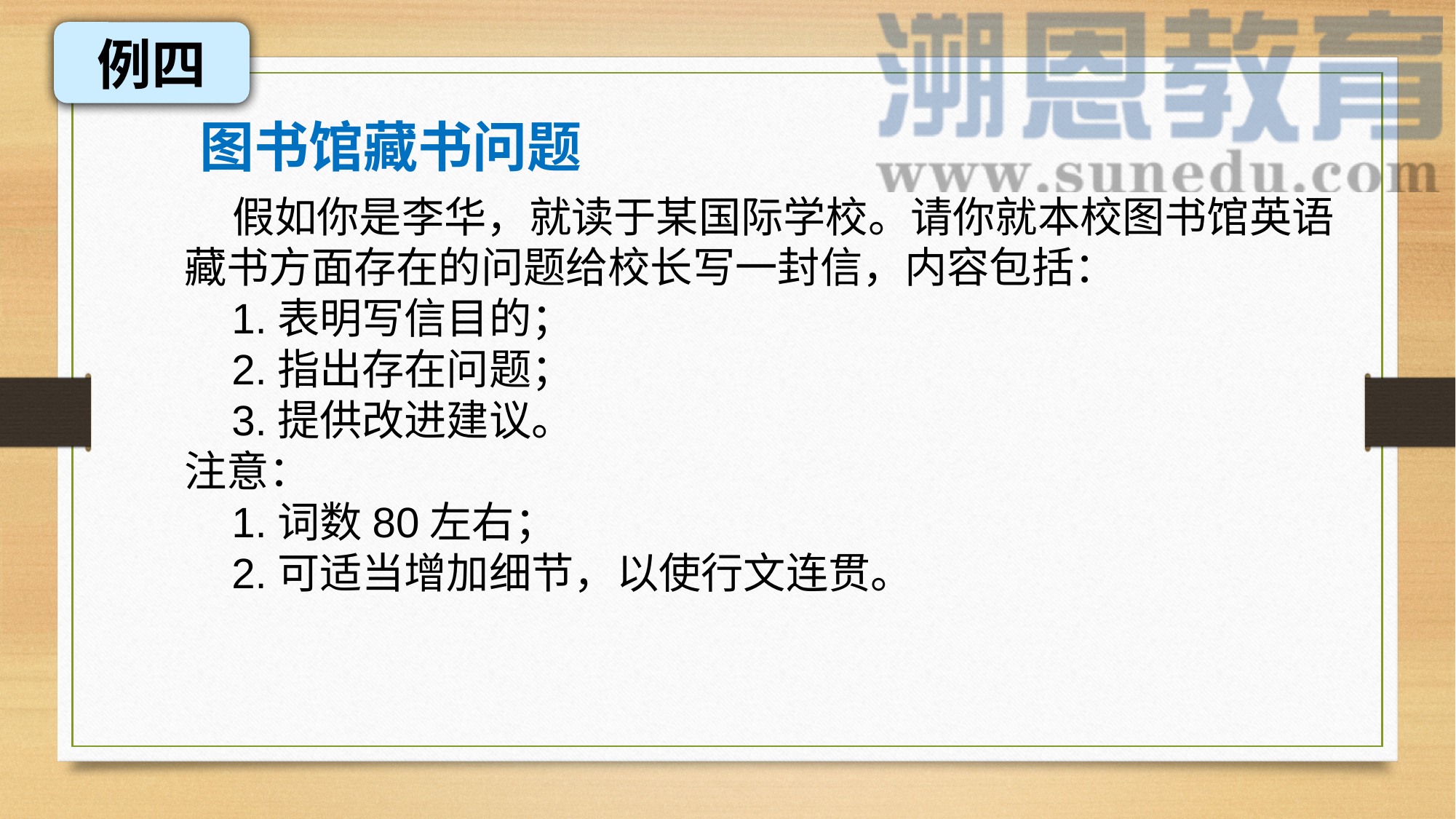

例四
图书馆藏书问题
    假如你是李华，就读于某国际学校。请你就本校图书馆英语藏书方面存在的问题给校长写一封信，内容包括：
    1.表明写信目的；
    2.指出存在问题；
    3.提供改进建议。
注意：
    1.词数80左右；
    2.可适当增加细节，以使行文连贯。